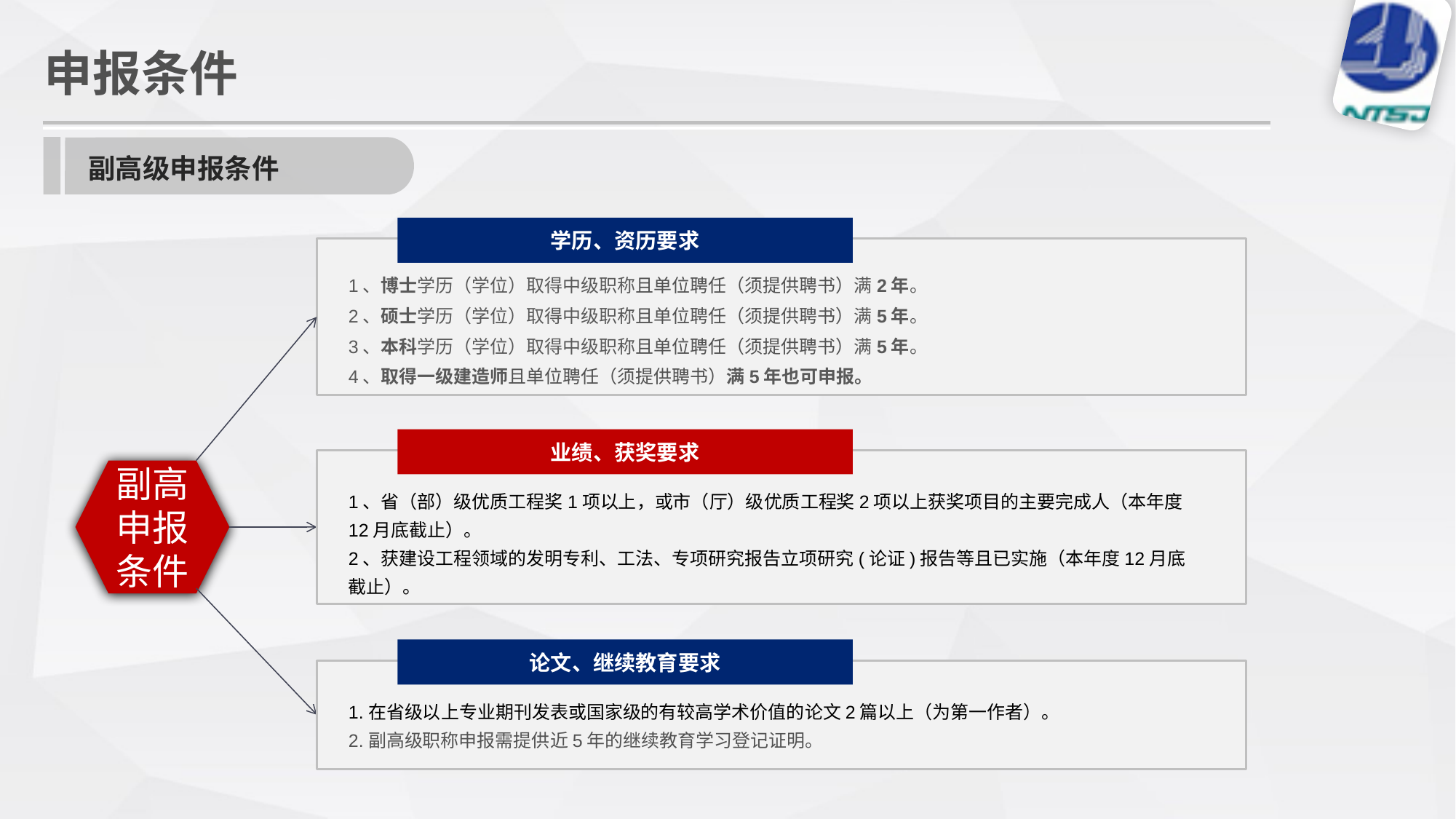

申报条件

副高级申报条件
学历、资历要求

1、博士学历（学位）取得中级职称且单位聘任（须提供聘书）满2年。
2、硕士学历（学位）取得中级职称且单位聘任（须提供聘书）满5年。
3、本科学历（学位）取得中级职称且单位聘任（须提供聘书）满5年。
4、取得一级建造师且单位聘任（须提供聘书）满5年也可申报。
业绩、获奖要求

副高申报条件
1、省（部）级优质工程奖1项以上，或市（厅）级优质工程奖2项以上获奖项目的主要完成人（本年度12月底截止）。
2、获建设工程领域的发明专利、工法、专项研究报告立项研究(论证)报告等且已实施（本年度12月底截止）。
论文、继续教育要求

1.在省级以上专业期刊发表或国家级的有较高学术价值的论文2篇以上（为第一作者）。
2.副高级职称申报需提供近5年的继续教育学习登记证明。